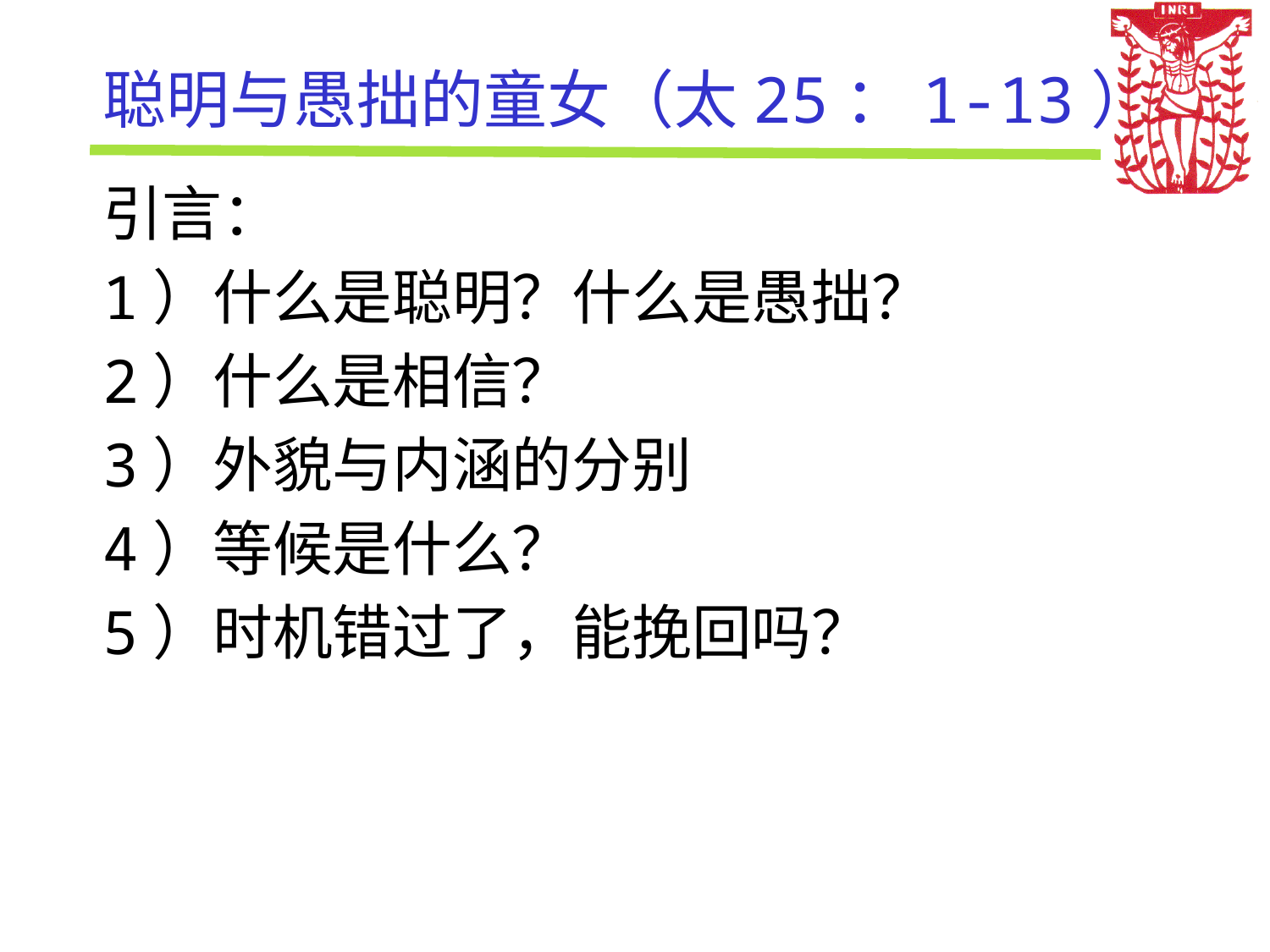

# 聪明与愚拙的童女（太25：1-13）
引言：
1）什么是聪明？什么是愚拙？
2）什么是相信？
3）外貌与内涵的分别
4）等候是什么？
5）时机错过了，能挽回吗？